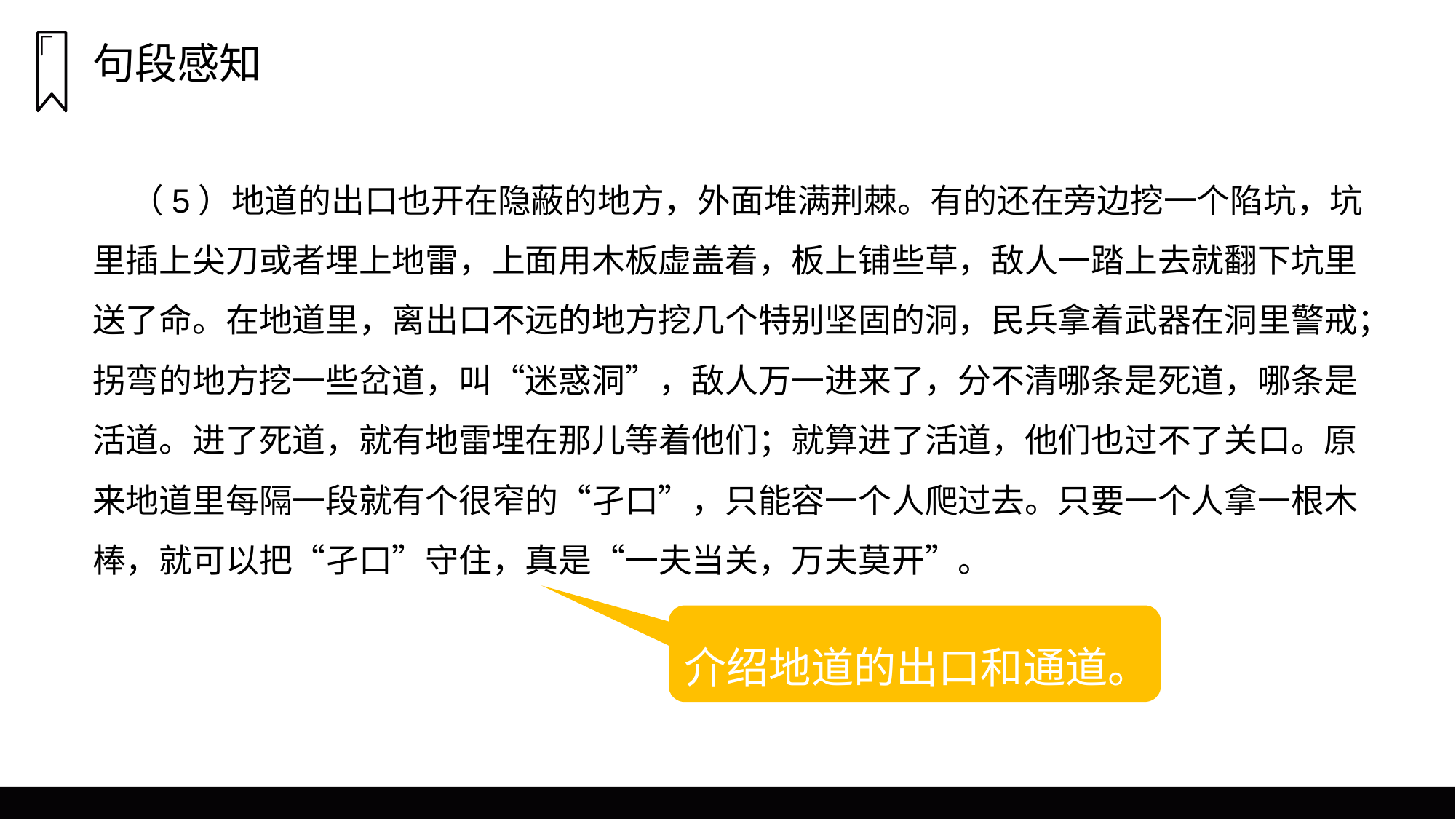

句段感知
    （5）地道的出口也开在隐蔽的地方，外面堆满荆棘。有的还在旁边挖一个陷坑，坑里插上尖刀或者埋上地雷，上面用木板虚盖着，板上铺些草，敌人一踏上去就翻下坑里送了命。在地道里，离出口不远的地方挖几个特别坚固的洞，民兵拿着武器在洞里警戒；拐弯的地方挖一些岔道，叫“迷惑洞”，敌人万一进来了，分不清哪条是死道，哪条是活道。进了死道，就有地雷埋在那儿等着他们；就算进了活道，他们也过不了关口。原来地道里每隔一段就有个很窄的“孑口”，只能容一个人爬过去。只要一个人拿一根木棒，就可以把“孑口”守住，真是“一夫当关，万夫莫开”。
介绍地道的出口和通道。